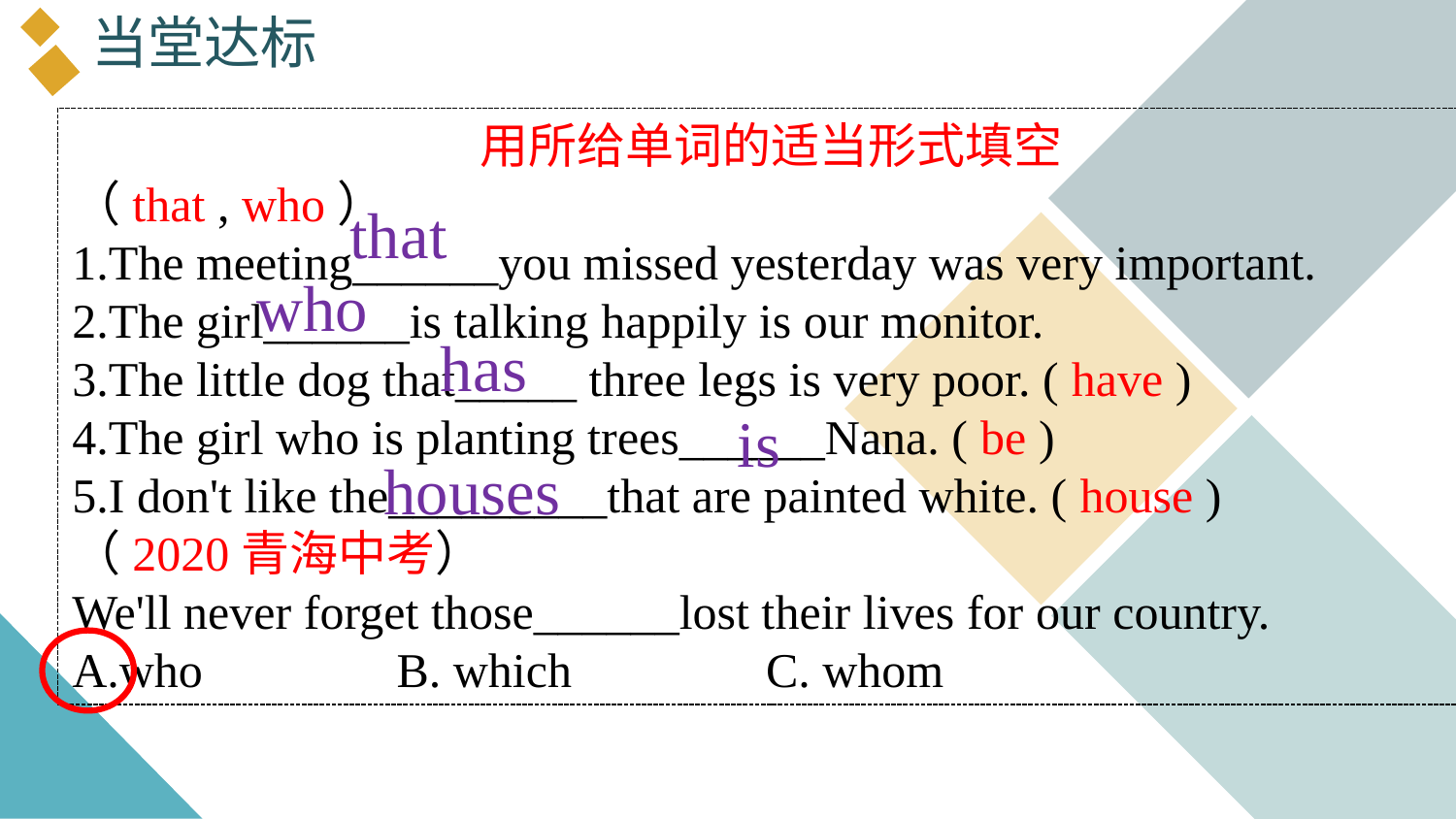

当堂达标
用所给单词的适当形式填空
（that , who）
1.The meeting______you missed yesterday was very important.
2.The girl______is talking happily is our monitor.
3.The little dog that_____ three legs is very poor. ( have )
4.The girl who is planting trees______Nana. ( be )
5.I don't like the_________that are painted white. ( house )
（2020青海中考）
We'll never forget those______lost their lives for our country.
A.who                B. which                C. whom
that
who
has
is
houses